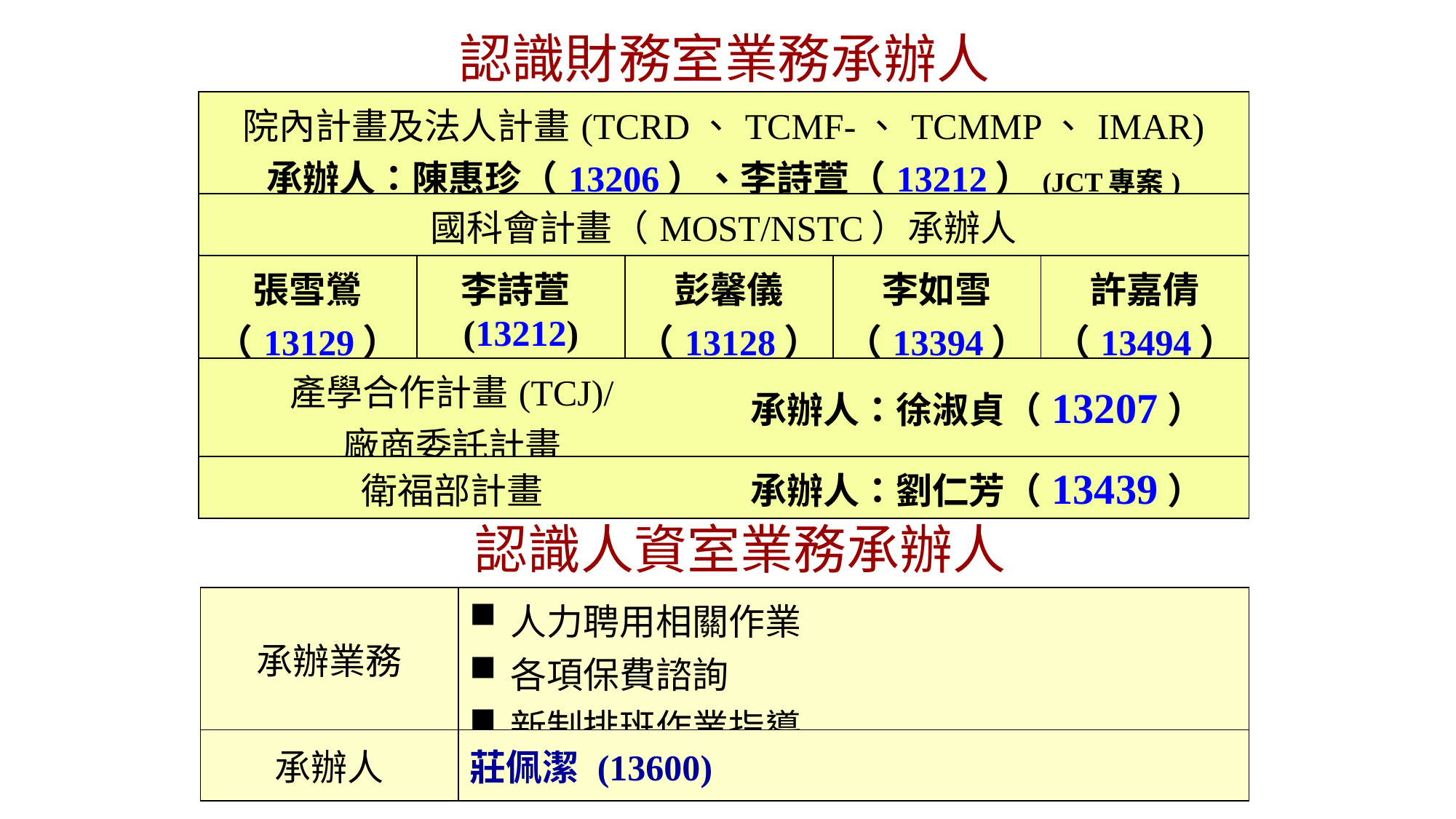

認識財務室業務承辦人
| 院內計畫及法人計畫(TCRD、TCMF-、TCMMP、IMAR) 承辦人：陳惠珍（13206）、李詩萱（13212）(JCT專案) |  |  |  |  |  |
| --- | --- | --- | --- | --- | --- |
| 國科會計畫（MOST/NSTC）承辦人 |  |  |  |  |  |
| 張雪鶯 （13129） | 李詩萱(13212) | 彭馨儀 （13128） |  | 李如雪（13394） | 許嘉倩（13494） |
| 產學合作計畫(TCJ)/ 廠商委託計畫 |  |  | 承辦人：徐淑貞（13207） |  |  |
| 衛福部計畫 |  |  | 承辦人：劉仁芳（13439） |  |  |
認識人資室業務承辦人
| 承辦業務 | 人力聘用相關作業 各項保費諮詢 新制排班作業指導 |
| --- | --- |
| 承辦人 | 莊佩潔 (13600) |